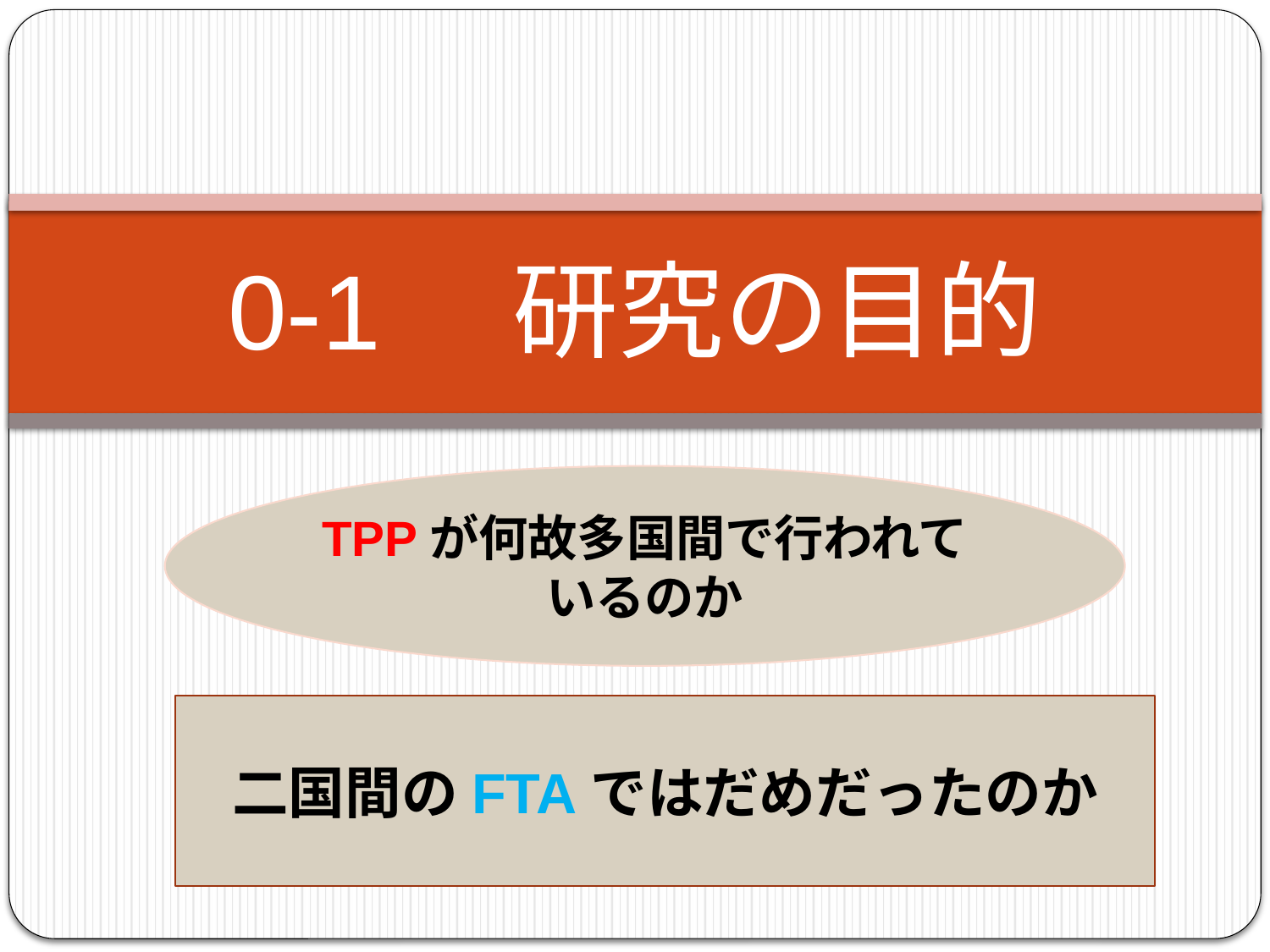

# 0-1　研究の目的
TPPが何故多国間で行われているのか
二国間のFTAではだめだったのか